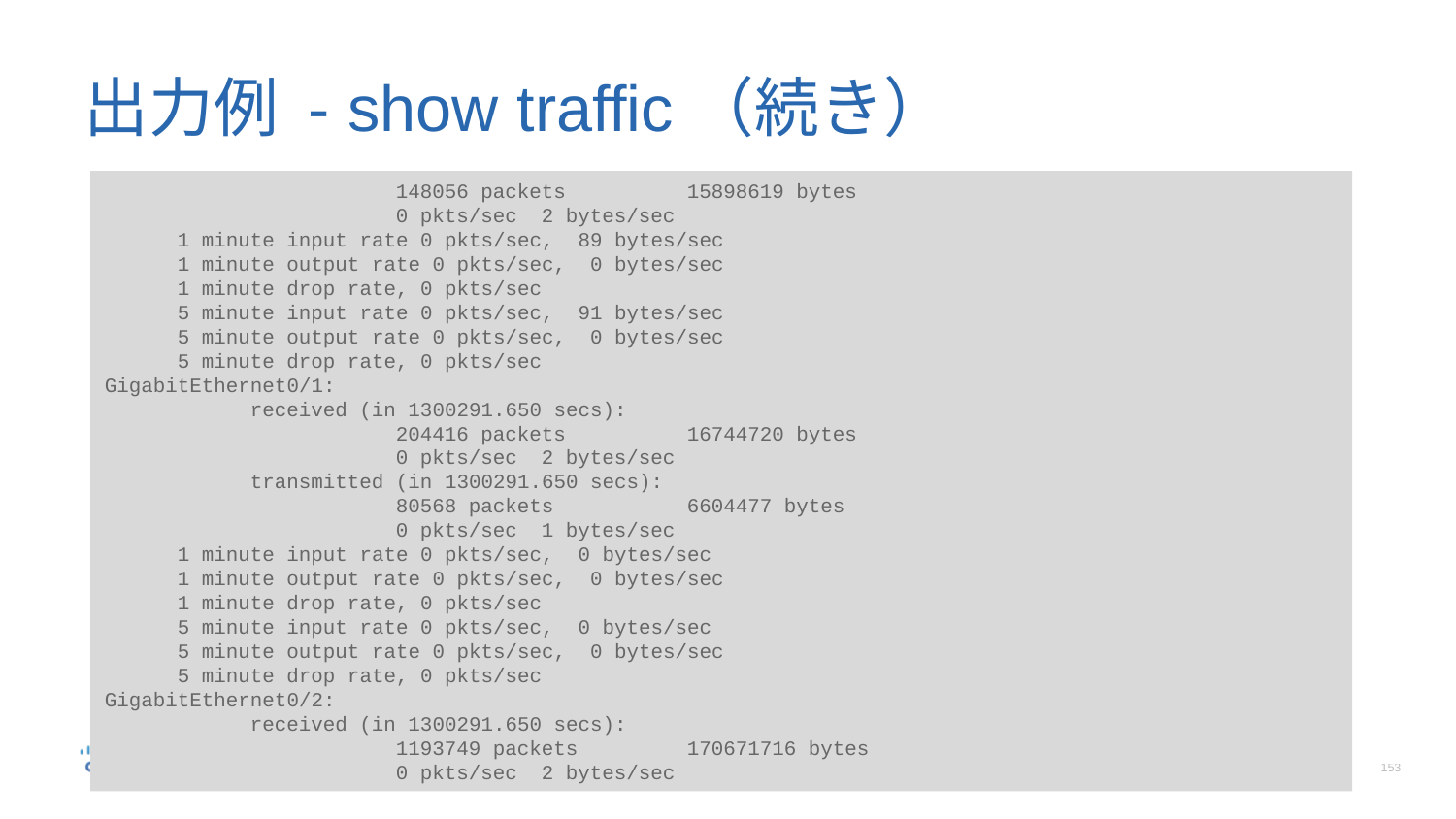

# 出力例 - show traffic（続き）
		148056 packets	15898619 bytes
		0 pkts/sec	2 bytes/sec
      1 minute input rate 0 pkts/sec,  89 bytes/sec
      1 minute output rate 0 pkts/sec,  0 bytes/sec
      1 minute drop rate, 0 pkts/sec
      5 minute input rate 0 pkts/sec,  91 bytes/sec
      5 minute output rate 0 pkts/sec,  0 bytes/sec
      5 minute drop rate, 0 pkts/sec
GigabitEthernet0/1:
	received (in 1300291.650 secs):
		204416 packets	16744720 bytes
		0 pkts/sec	2 bytes/sec
	transmitted (in 1300291.650 secs):
		80568 packets	6604477 bytes
		0 pkts/sec	1 bytes/sec
      1 minute input rate 0 pkts/sec,  0 bytes/sec
      1 minute output rate 0 pkts/sec,  0 bytes/sec
      1 minute drop rate, 0 pkts/sec
      5 minute input rate 0 pkts/sec,  0 bytes/sec
      5 minute output rate 0 pkts/sec,  0 bytes/sec
      5 minute drop rate, 0 pkts/sec
GigabitEthernet0/2:
	received (in 1300291.650 secs):
		1193749 packets	170671716 bytes
		0 pkts/sec	2 bytes/sec